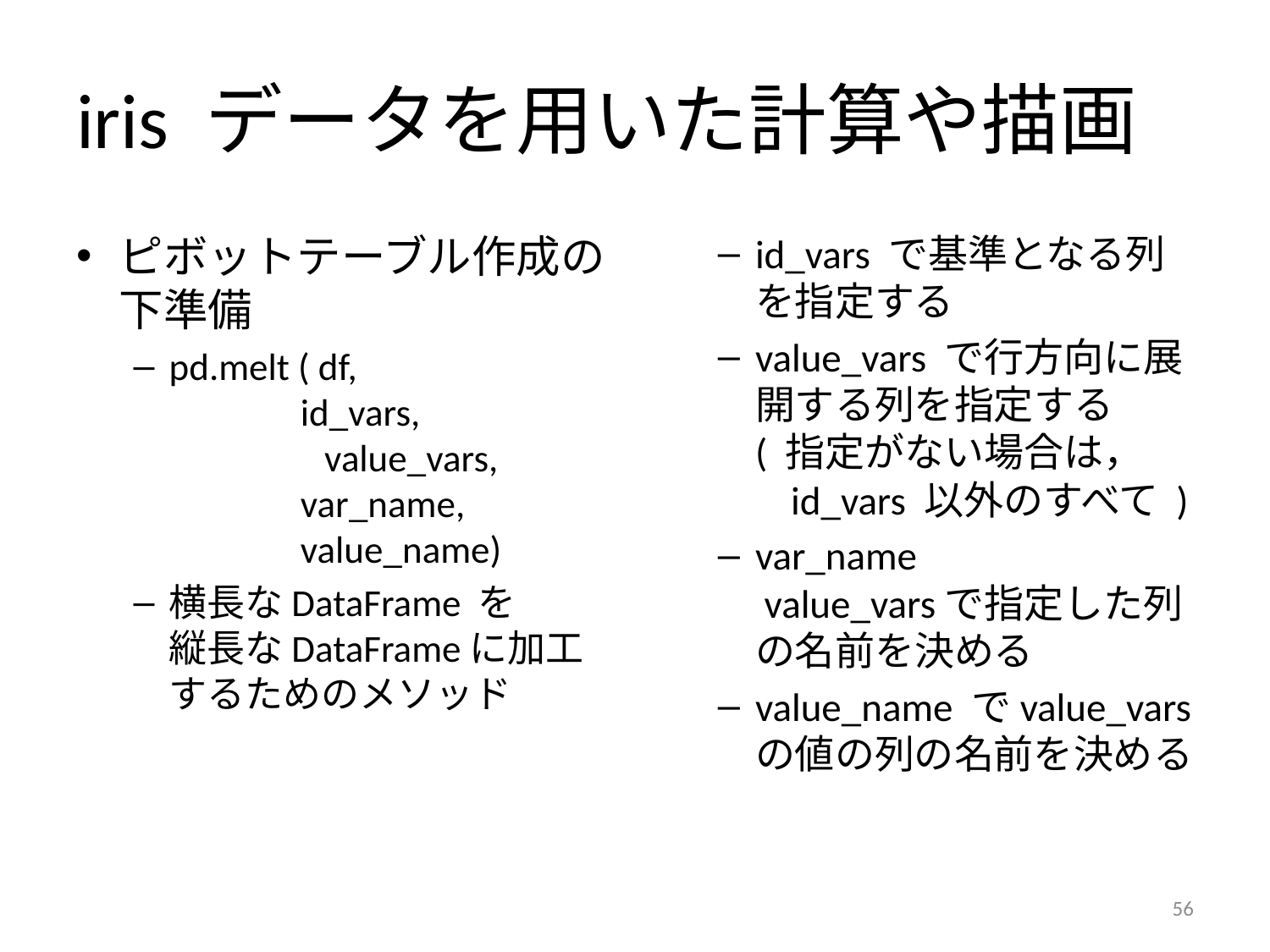

# iris データを用いた計算や描画
ピボットテーブル作成の
下準備
pd.melt ( df,
		  id_vars,
                  value_vars,
		  var_name,
		  value_name)
横長なDataFrame を
縦長なDataFrameに加工
するためのメソッド

id_vars で基準となる列
を指定する
value_vars で行方向に展開する列を指定する
( 指定がない場合は，
   id_vars 以外のすべて )
var_name
 value_varsで指定した列の名前を決める
value_name でvalue_vars の値の列の名前を決める
56